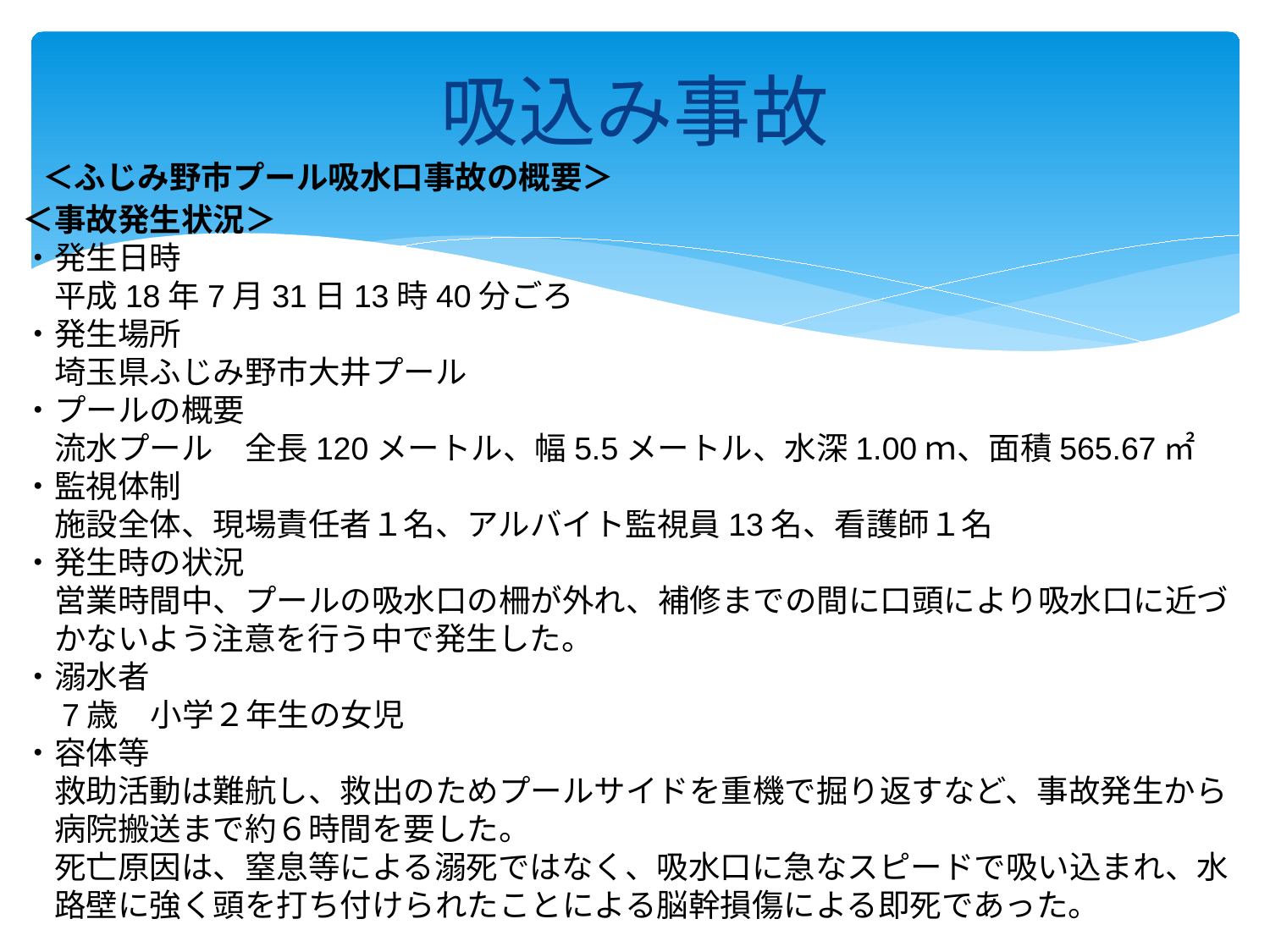

# 吸込み事故
＜ふじみ野市プール吸水口事故の概要＞
＜事故発生状況＞
・発生日時
　平成18年7月31日13時40分ごろ
・発生場所
　埼玉県ふじみ野市大井プール
・プールの概要
　流水プール　全長120メートル、幅5.5メートル、水深1.00ｍ、面積565.67㎡
・監視体制
　施設全体、現場責任者１名、アルバイト監視員13名、看護師１名
・発生時の状況
　営業時間中、プールの吸水口の柵が外れ、補修までの間に口頭により吸水口に近づ
　かないよう注意を行う中で発生した。
・溺水者
　7歳　小学２年生の女児
・容体等
　救助活動は難航し、救出のためプールサイドを重機で掘り返すなど、事故発生から
　病院搬送まで約６時間を要した。
　死亡原因は、窒息等による溺死ではなく、吸水口に急なスピードで吸い込まれ、水
　路壁に強く頭を打ち付けられたことによる脳幹損傷による即死であった。